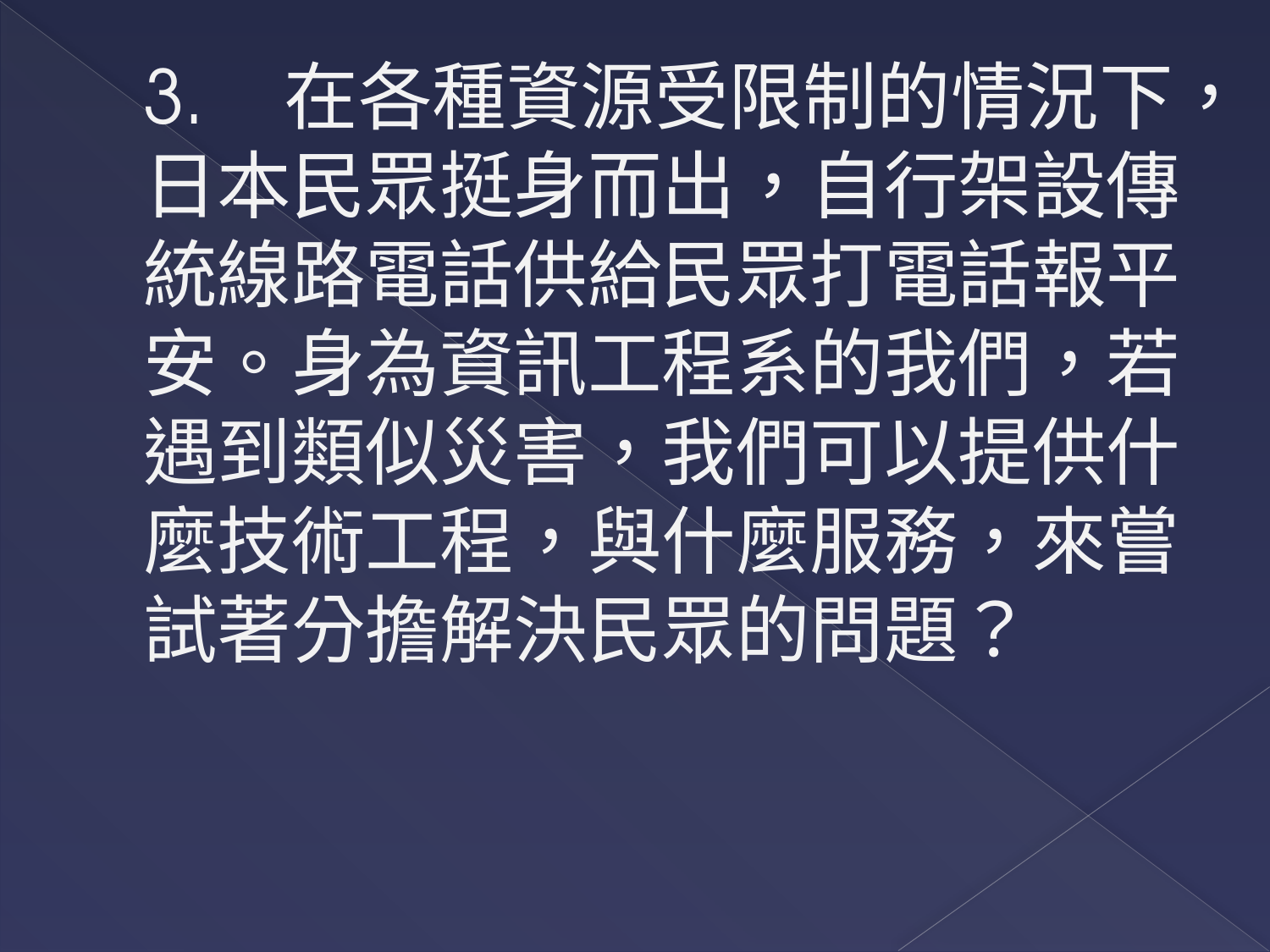

# 3.   在各種資源受限制的情況下，日本民眾挺身而出，自行架設傳統線路電話供給民眾打電話報平安。身為資訊工程系的我們，若遇到類似災害，我們可以提供什麼技術工程，與什麼服務，來嘗試著分擔解決民眾的問題？